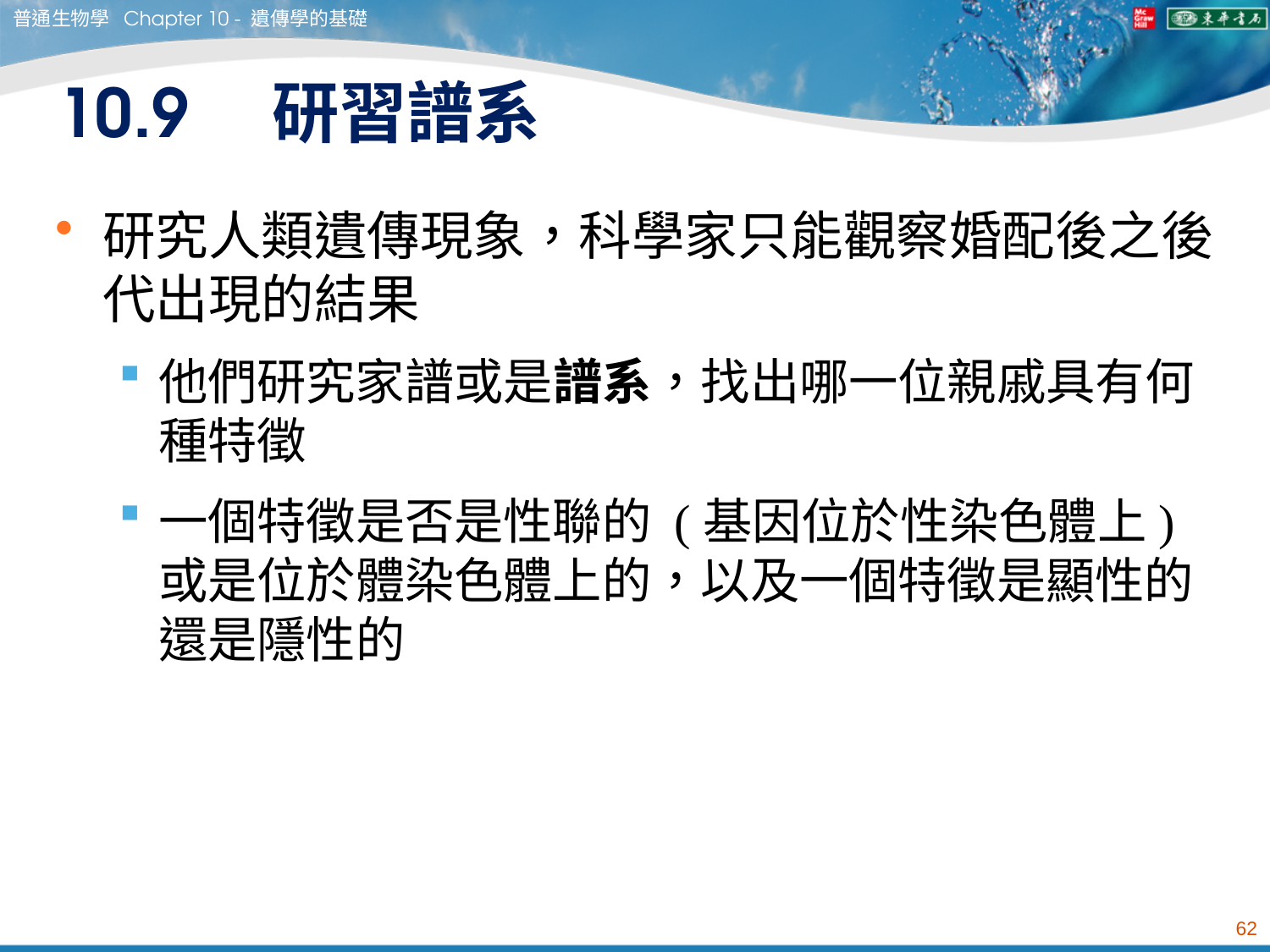

普通生物學  Chapter 10 - 遺傳學的基礎
# 10.9　研習譜系
研究人類遺傳現象，科學家只能觀察婚配後之後代出現的結果
他們研究家譜或是譜系，找出哪一位親戚具有何種特徵
一個特徵是否是性聯的 (基因位於性染色體上) 或是位於體染色體上的，以及一個特徵是顯性的還是隱性的
62